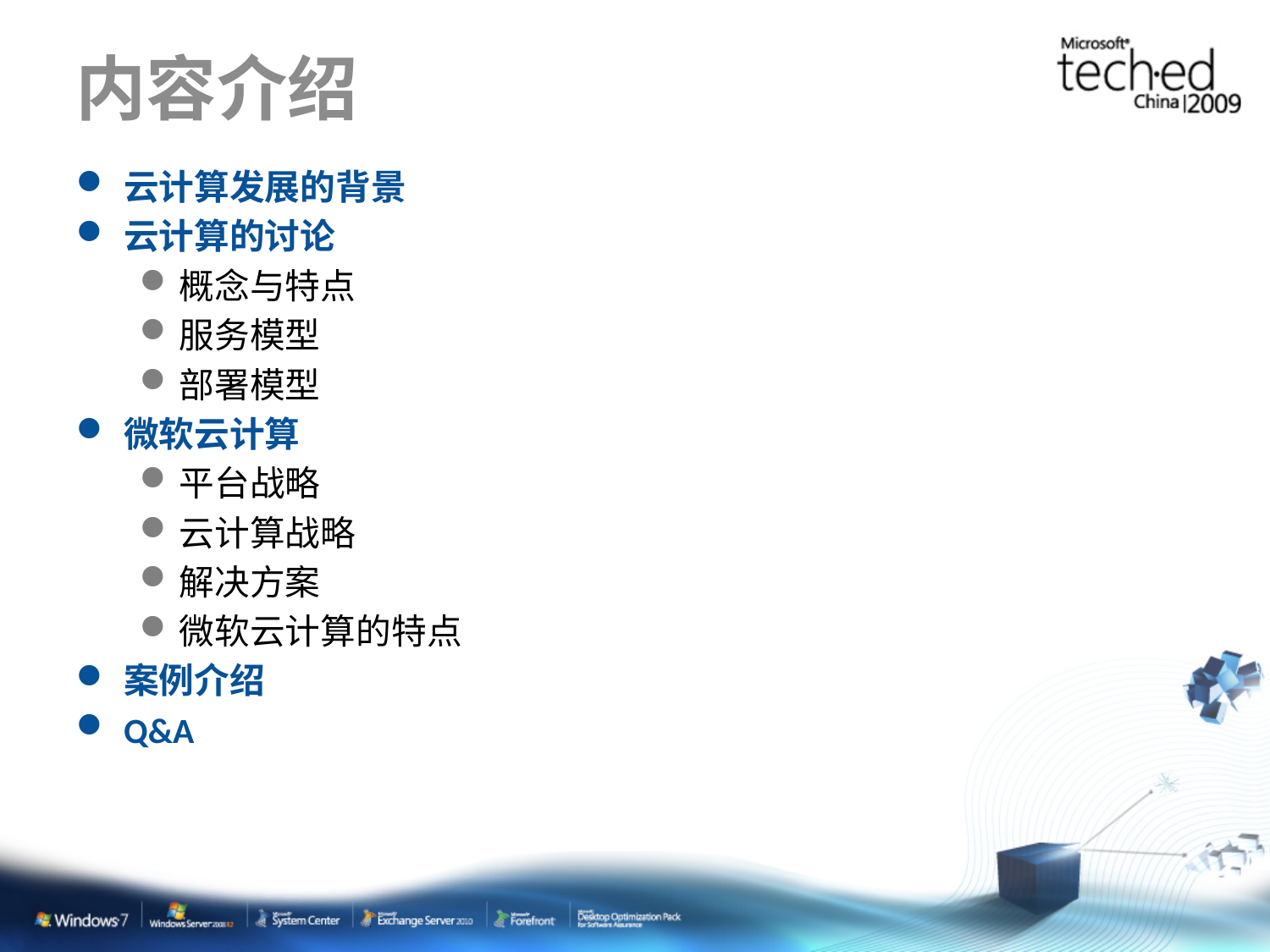

# 内容介绍
云计算发展的背景
云计算的讨论
概念与特点
服务模型
部署模型
微软云计算
平台战略
云计算战略
解决方案
微软云计算的特点
案例介绍
Q&A